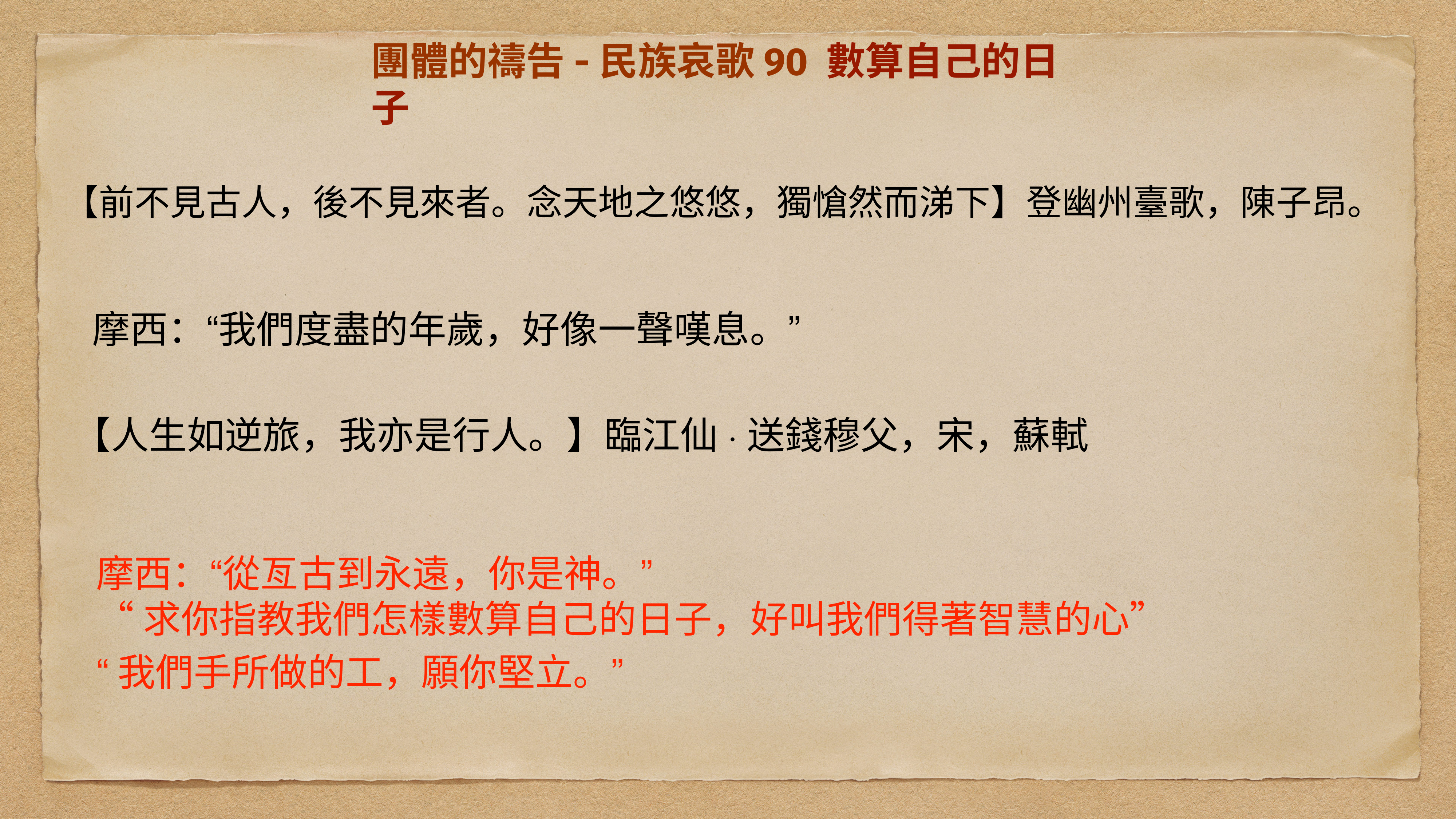

# 團體的禱告-民族哀歌90 數算自己的日子
【前不見古人，後不見來者。念天地之悠悠，獨愴然而涕下】登幽州臺歌，陳子昂。
摩西：“我們度盡的年歲，好像一聲嘆息。”
【人生如逆旅，我亦是行人。】臨江仙·送錢穆父，宋，蘇軾
摩西：“從亙古到永遠，你是神。”
“求你指教我們怎樣數算自己的日子，好叫我們得著智慧的心”
“我們手所做的工，願你堅立。”